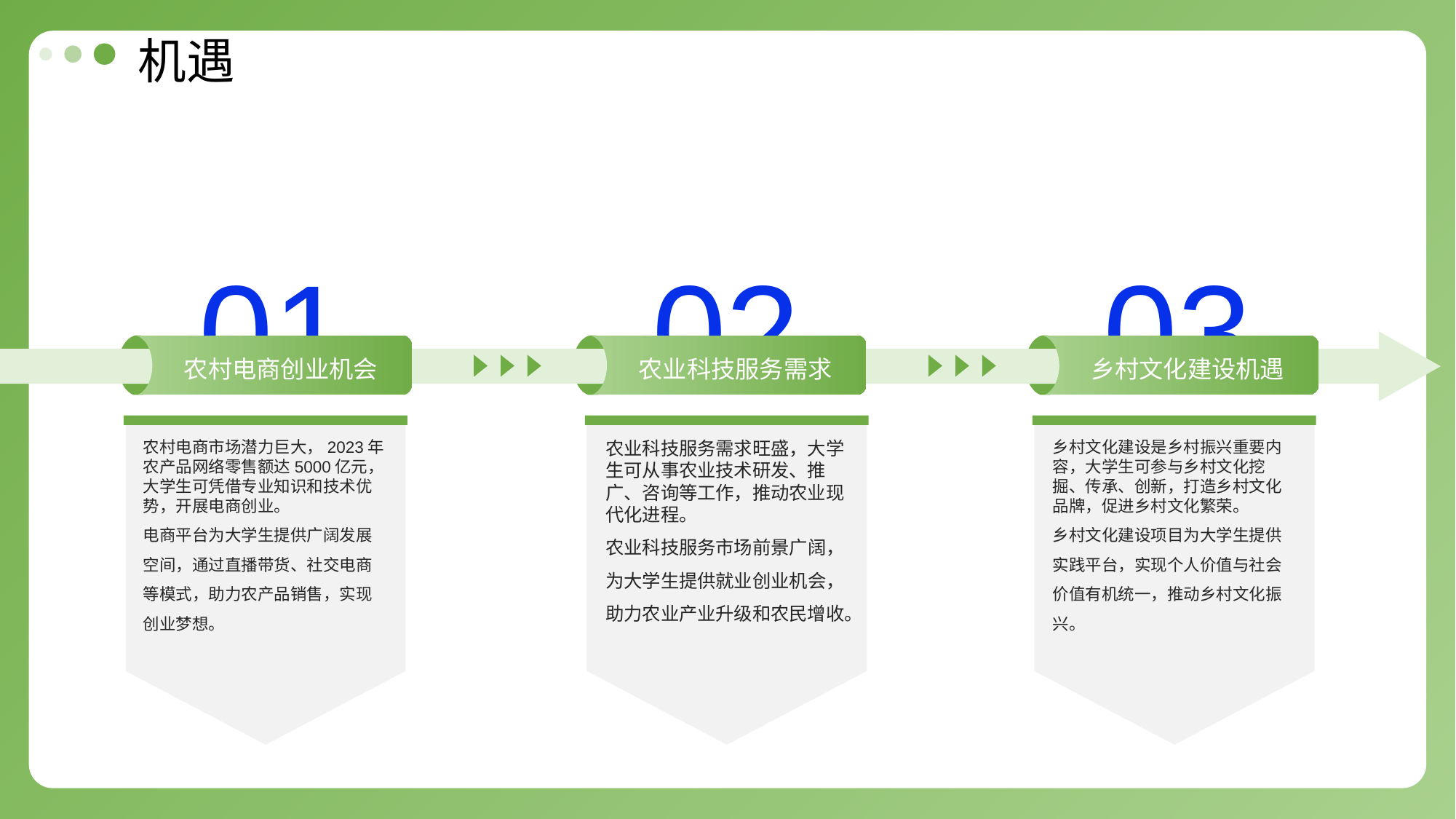

机遇

01
02
03

农村电商创业机会
农业科技服务需求
乡村文化建设机遇

农村电商市场潜力巨大，2023年农产品网络零售额达5000亿元，大学生可凭借专业知识和技术优势，开展电商创业。
电商平台为大学生提供广阔发展空间，通过直播带货、社交电商等模式，助力农产品销售，实现创业梦想。
农业科技服务需求旺盛，大学生可从事农业技术研发、推广、咨询等工作，推动农业现代化进程。
农业科技服务市场前景广阔，为大学生提供就业创业机会，助力农业产业升级和农民增收。
乡村文化建设是乡村振兴重要内容，大学生可参与乡村文化挖掘、传承、创新，打造乡村文化品牌，促进乡村文化繁荣。
乡村文化建设项目为大学生提供实践平台，实现个人价值与社会价值有机统一，推动乡村文化振兴。